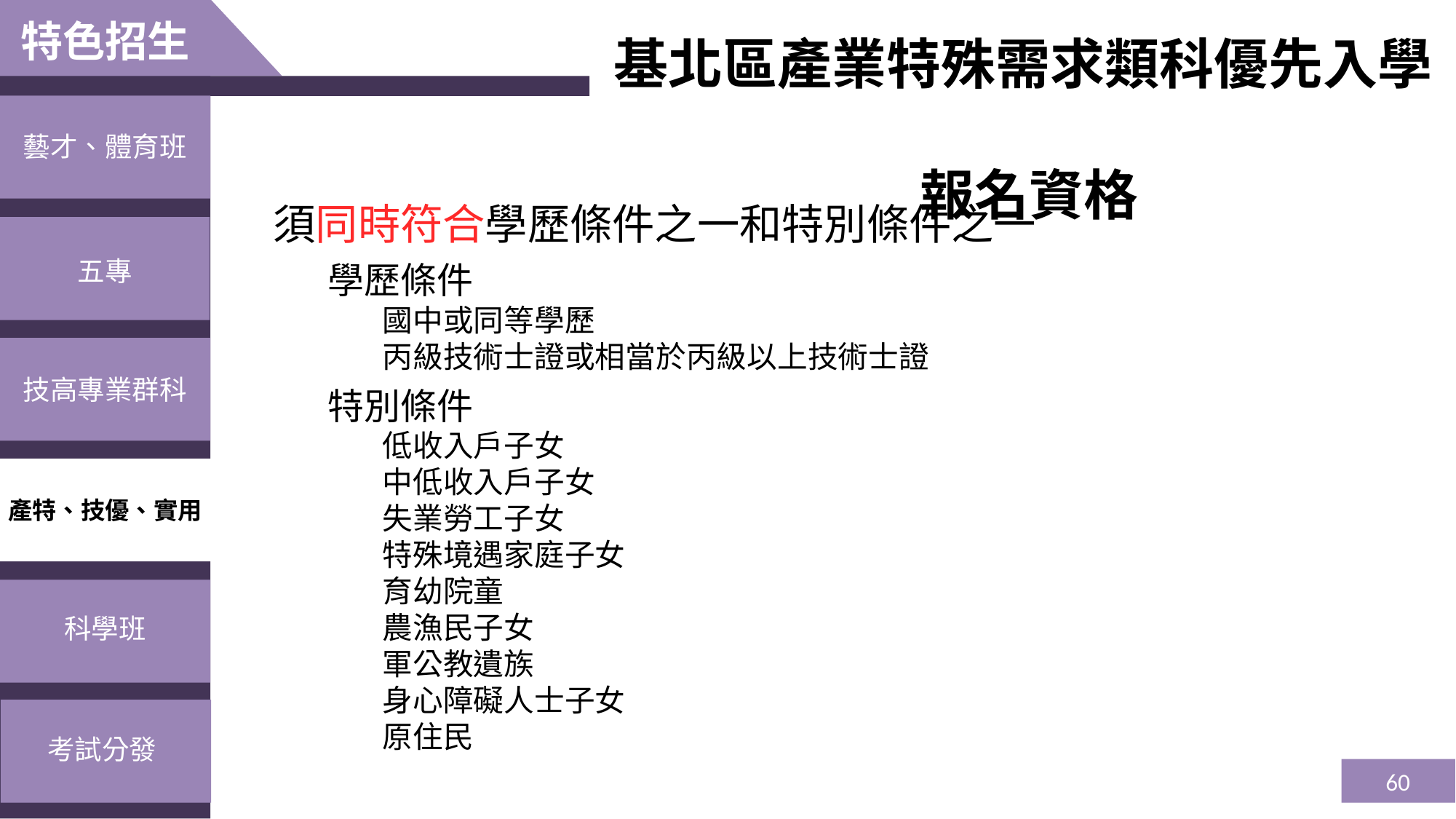

特色招生

基北區產業特殊需求類科優先入學
報名資格

藝才、體育班
須同時符合學歷條件之一和特別條件之一
學歷條件
國中或同等學歷
丙級技術士證或相當於丙級以上技術士證
特別條件
低收入戶子女
中低收入戶子女
失業勞工子女
特殊境遇家庭子女
育幼院童
農漁民子女
軍公教遺族
身心障礙人士子女
原住民

五專

技高專業群科

產特、技優、實用

科學班

考試分發

60